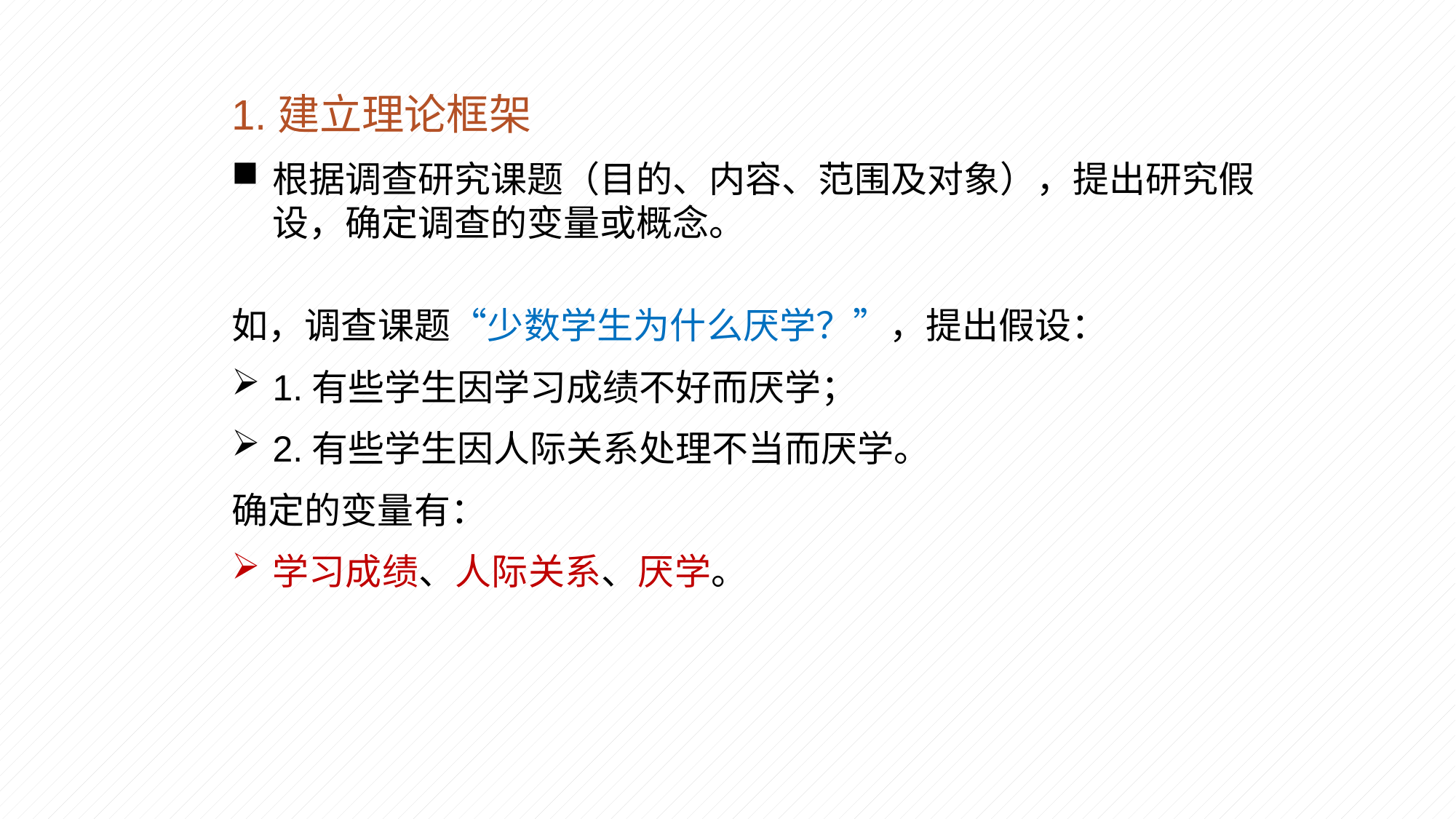

1.建立理论框架
根据调查研究课题（目的、内容、范围及对象），提出研究假设，确定调查的变量或概念。
如，调查课题“少数学生为什么厌学？”，提出假设：
1.有些学生因学习成绩不好而厌学；
2.有些学生因人际关系处理不当而厌学。
确定的变量有：
学习成绩、人际关系、厌学。